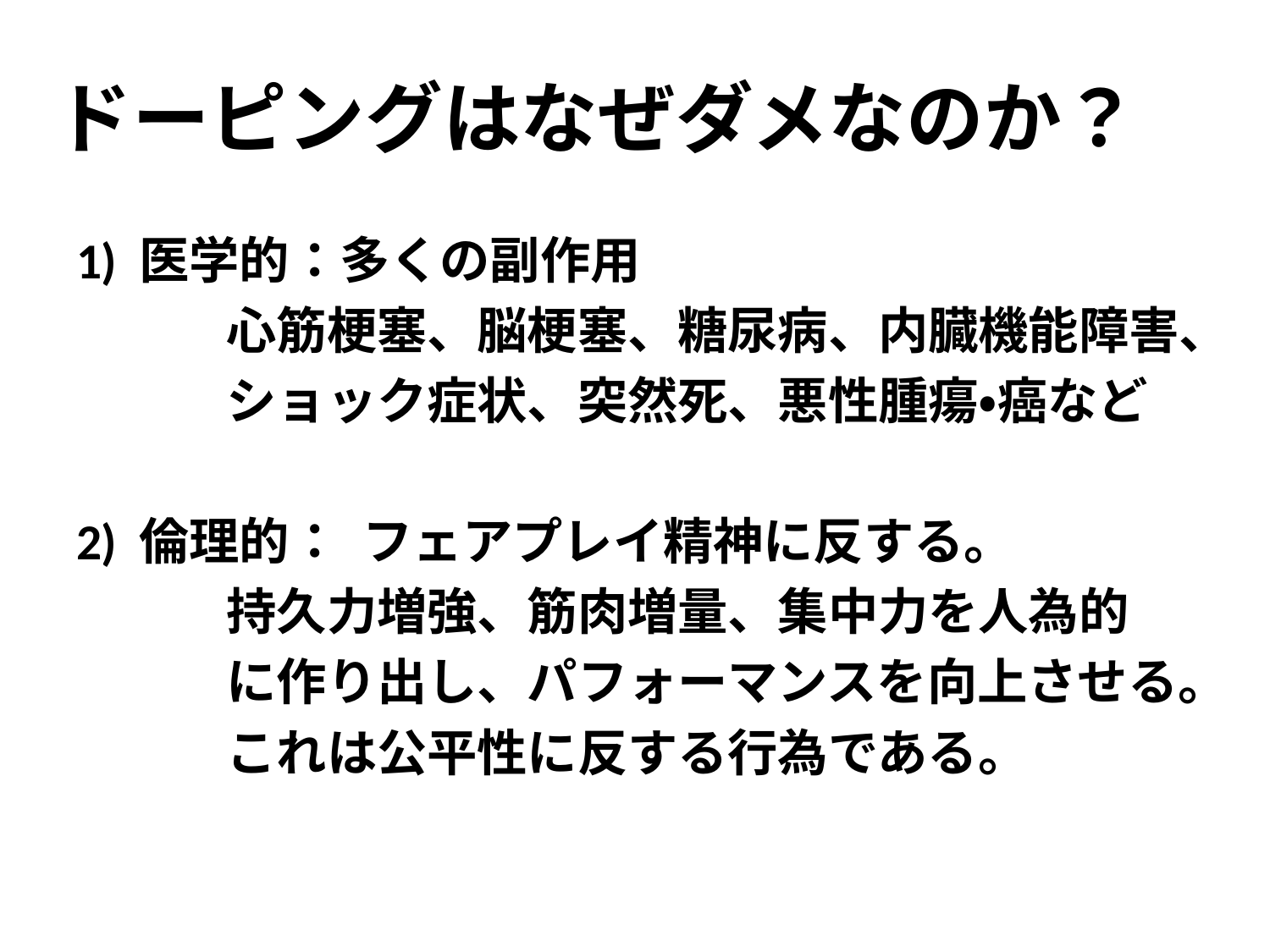

# ドーピングはなぜダメなのか？
1) 医学的：多くの副作用
　　　心筋梗塞、脳梗塞、糖尿病、内臓機能障害、
　　　ショック症状、突然死、悪性腫瘍・癌など

2) 倫理的：  フェアプレイ精神に反する。
　　　持久力増強、筋肉増量、集中力を人為的
　　　に作り出し、パフォーマンスを向上させる。
　　　これは公平性に反する行為である。